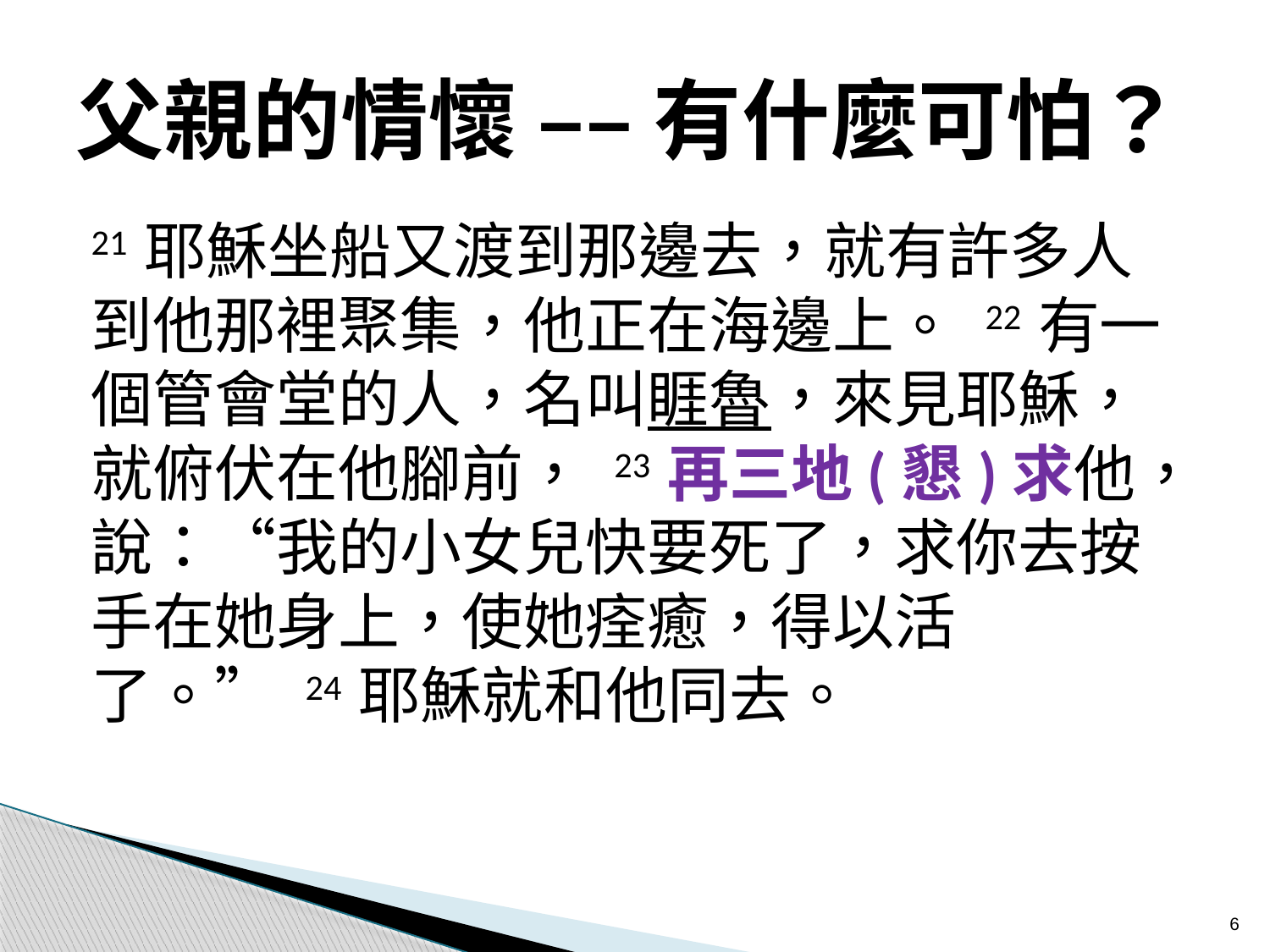

# 父親的情懷 –– 有什麼可怕？
21 耶穌坐船又渡到那邊去，就有許多人到他那裡聚集，他正在海邊上。 22 有一個管會堂的人，名叫睚魯，來見耶穌，就俯伏在他腳前， 23 再三地(懇)求他，說：“我的小女兒快要死了，求你去按手在她身上，使她痊癒，得以活了。” 24 耶穌就和他同去。
6